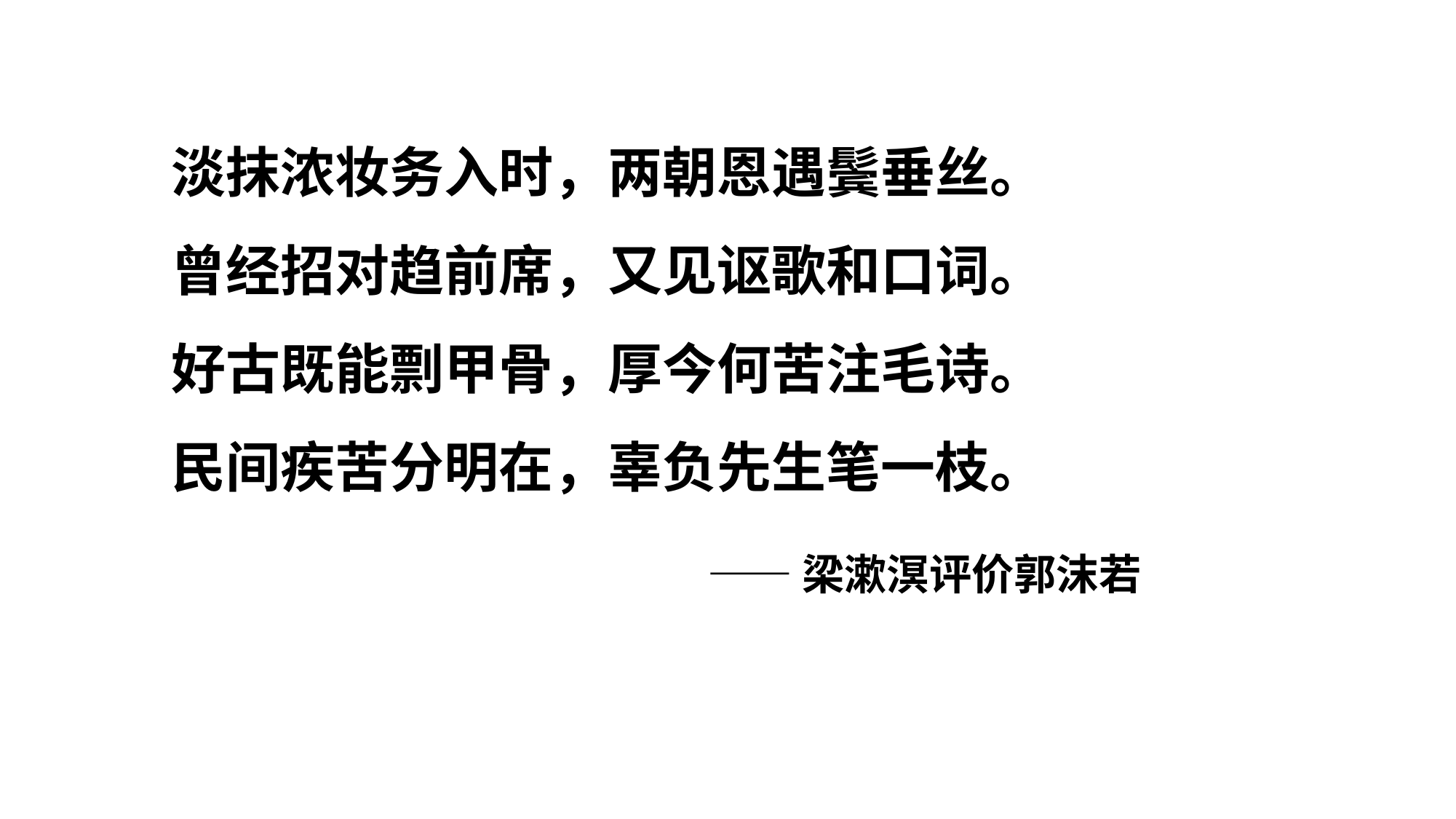

淡抹浓妆务入时，两朝恩遇鬓垂丝。曾经招对趋前席，又见讴歌和口词。好古既能剽甲骨，厚今何苦注毛诗。民间疾苦分明在，辜负先生笔一枝。
——梁漱溟评价郭沫若